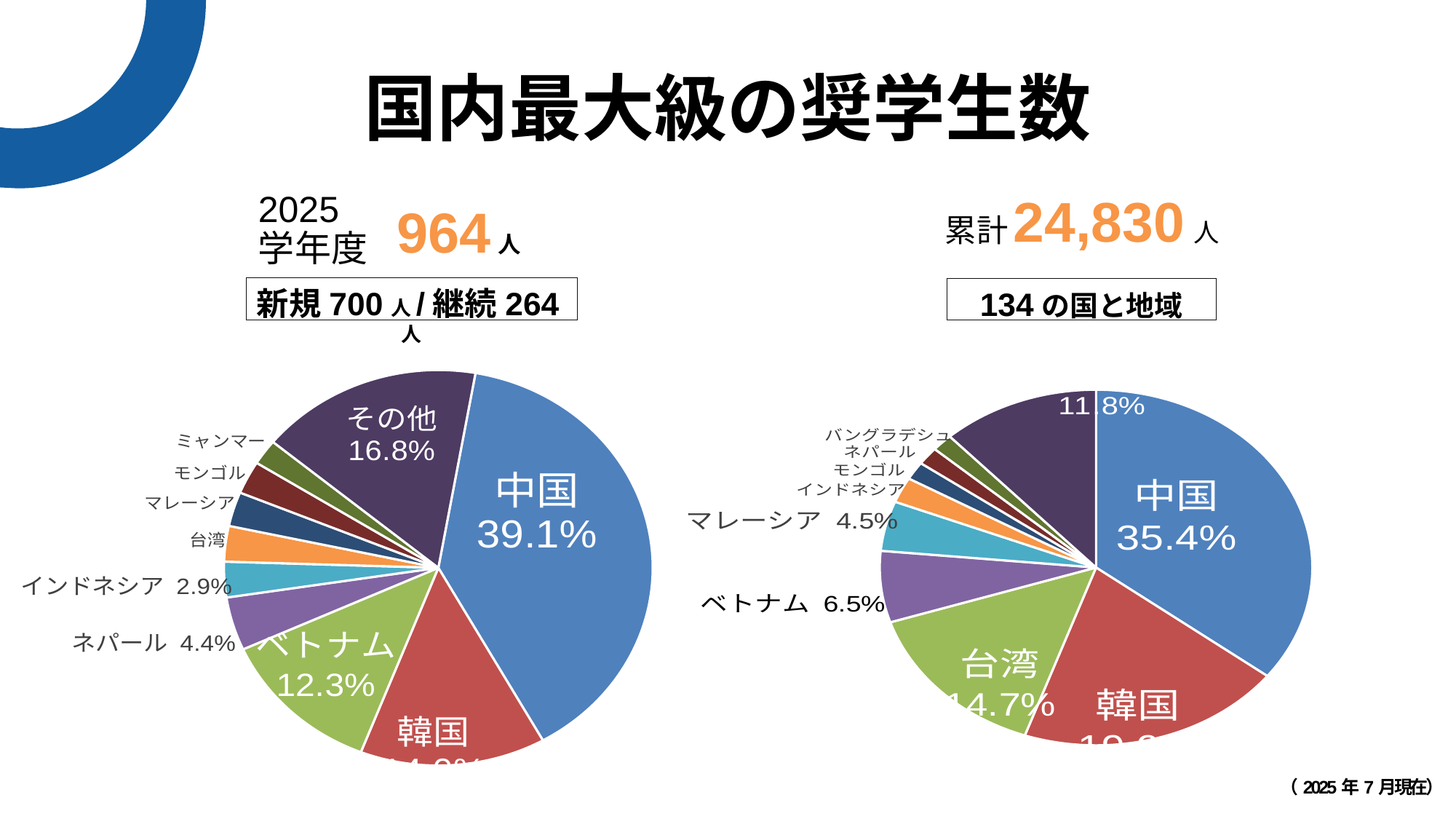

国内最大級の奨学生数
2025
学年度
累計24,830人
964人
新規700人/継続264人
134の国と地域

### Chart

| Category | 列1 |
|---|---|
| 中国 | 377.0 |
| 韓国 | 135.0 |
| ベトナム | 119.0 |
| ネパール | 42.0 |
| インドネシア | 28.0 |
| 台湾 | 28.0 |
| マレーシア | 27.0 |
| モンゴル | 26.0 |
| ミャンマー | 20.0 |
| その他 | 162.0 |

### Chart

| Category | 列1 |
|---|---|
| 中国 | 8802.0 |
| 韓国 | 4939.0 |
| 台湾 | 3643.0 |
| ベトナム | 1611.0 |
| マレーシア | 1124.0 |
| インドネシア | 574.0 |
| モンゴル | 406.0 |
| ネパール | 404.0 |
| バングラデシュ | 393.0 |
| その他 | 2934.0 |
（2025年7月現在）